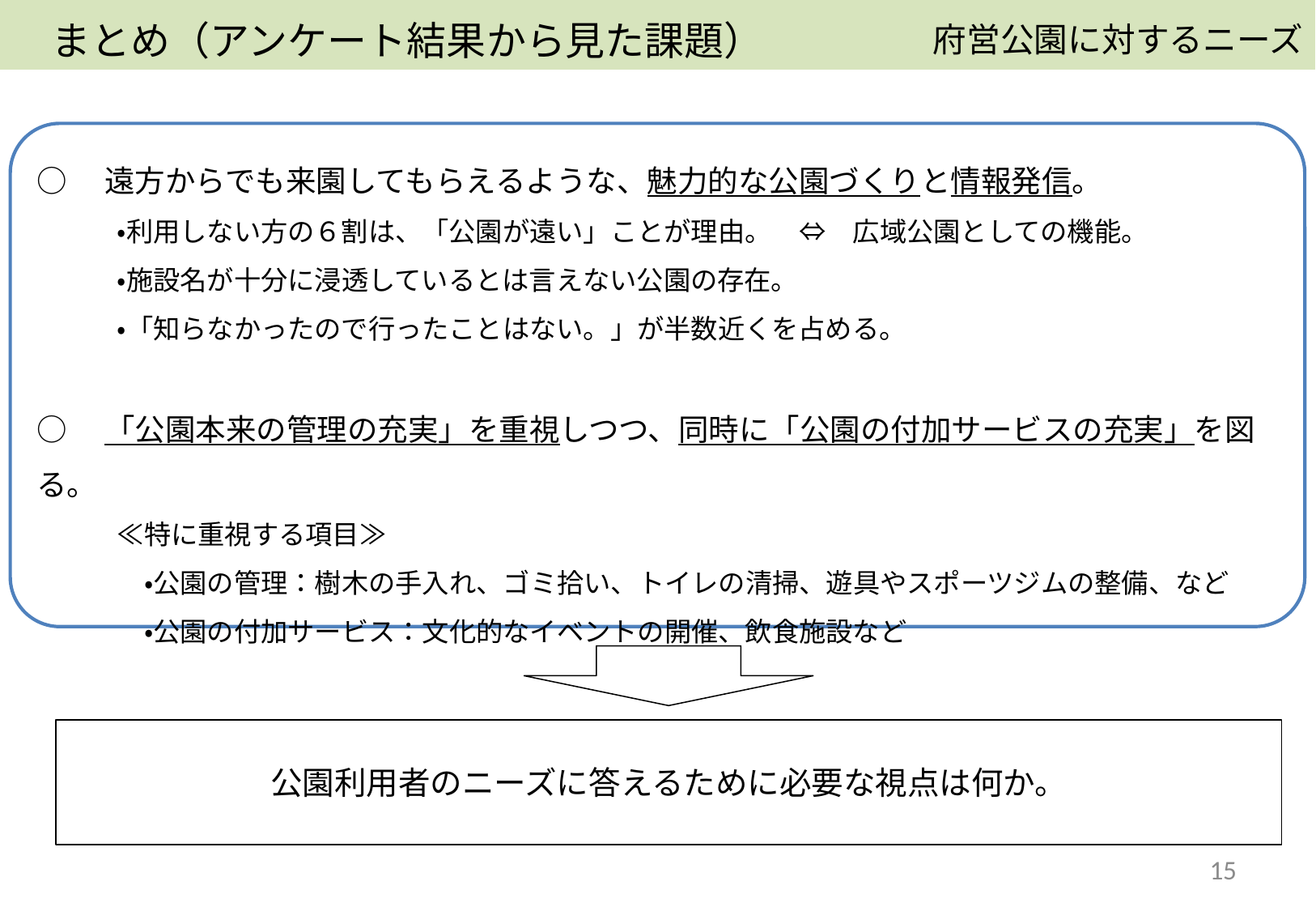

まとめ（アンケート結果から見た課題）
　府営公園に対するニーズ
○　遠方からでも来園してもらえるような、魅力的な公園づくりと情報発信。
　　　・利用しない方の６割は、「公園が遠い」ことが理由。　⇔　広域公園としての機能。
　　　・施設名が十分に浸透しているとは言えない公園の存在。
　　　・「知らなかったので行ったことはない。」が半数近くを占める。

○　「公園本来の管理の充実」を重視しつつ、同時に「公園の付加サービスの充実」を図る。
　　　≪特に重視する項目≫
　　　　・公園の管理：樹木の手入れ、ゴミ拾い、トイレの清掃、遊具やスポーツジムの整備、など
　　　　・公園の付加サービス：文化的なイベントの開催、飲食施設など

公園利用者のニーズに答えるために必要な視点は何か。
15